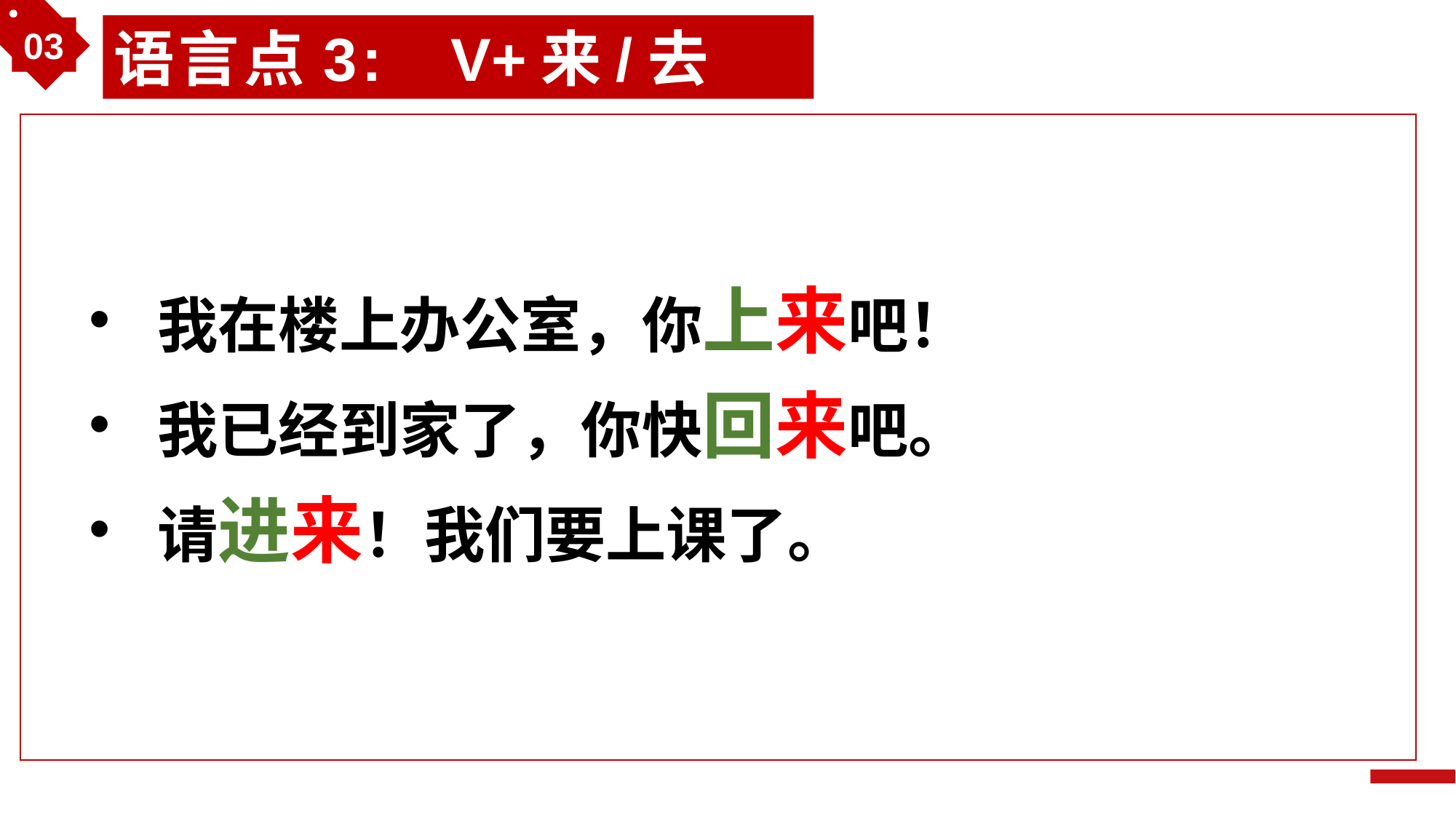

03
语言点3:   V+来/去

我在楼上办公室，你上来吧！
我已经到家了，你快回来吧。
请进来！我们要上课了。